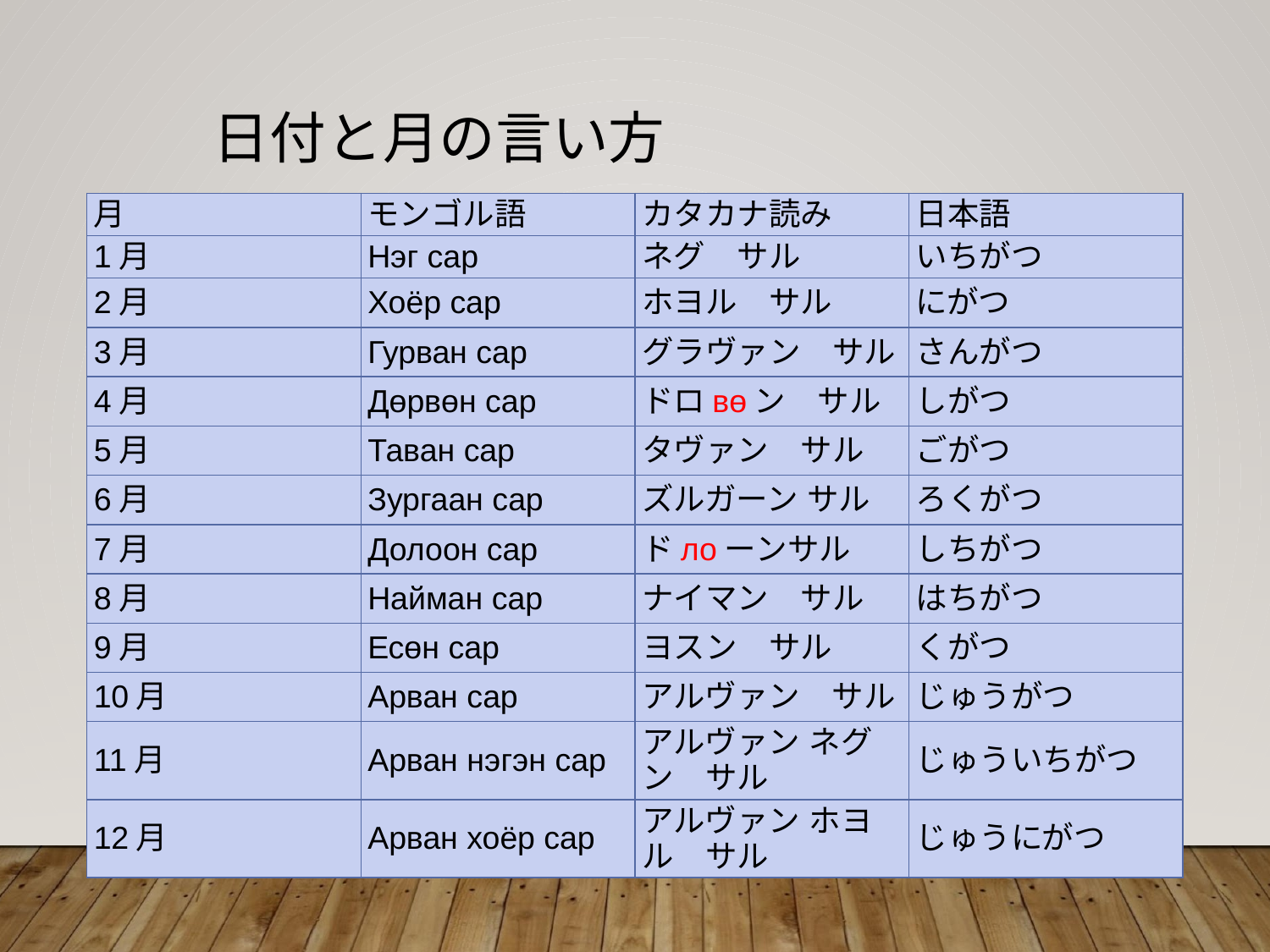

# 日付と月の言い方
| 月 | モンゴル語 | カタカナ読み | 日本語 |
| --- | --- | --- | --- |
| 1月 | Нэг сар | ネグ　サル | いちがつ |
| 2月 | Хоёр сар | ホヨル　サル | にがつ |
| 3月 | Гурван сар | グラヴァン　サル | さんがつ |
| 4月 | Дөрвөн сар | ドロвөン　サル | しがつ |
| 5月 | Таван сар | タヴァン　サル | ごがつ |
| 6月 | Зургаан сар | ズルガーン サル | ろくがつ |
| 7月 | Долоон сар | ドлоーンサル | しちがつ |
| 8月 | Найман сар | ナイマン　サル | はちがつ |
| 9月 | Есөн сар | ヨスン　サル | くがつ |
| 10月 | Арван сар | アルヴァン　サル | じゅうがつ |
| 11月 | Арван нэгэн сар | アルヴァン ネグン　サル | じゅういちがつ |
| 12月 | Арван хоёр сар | アルヴァン ホヨル　サル | じゅうにがつ |